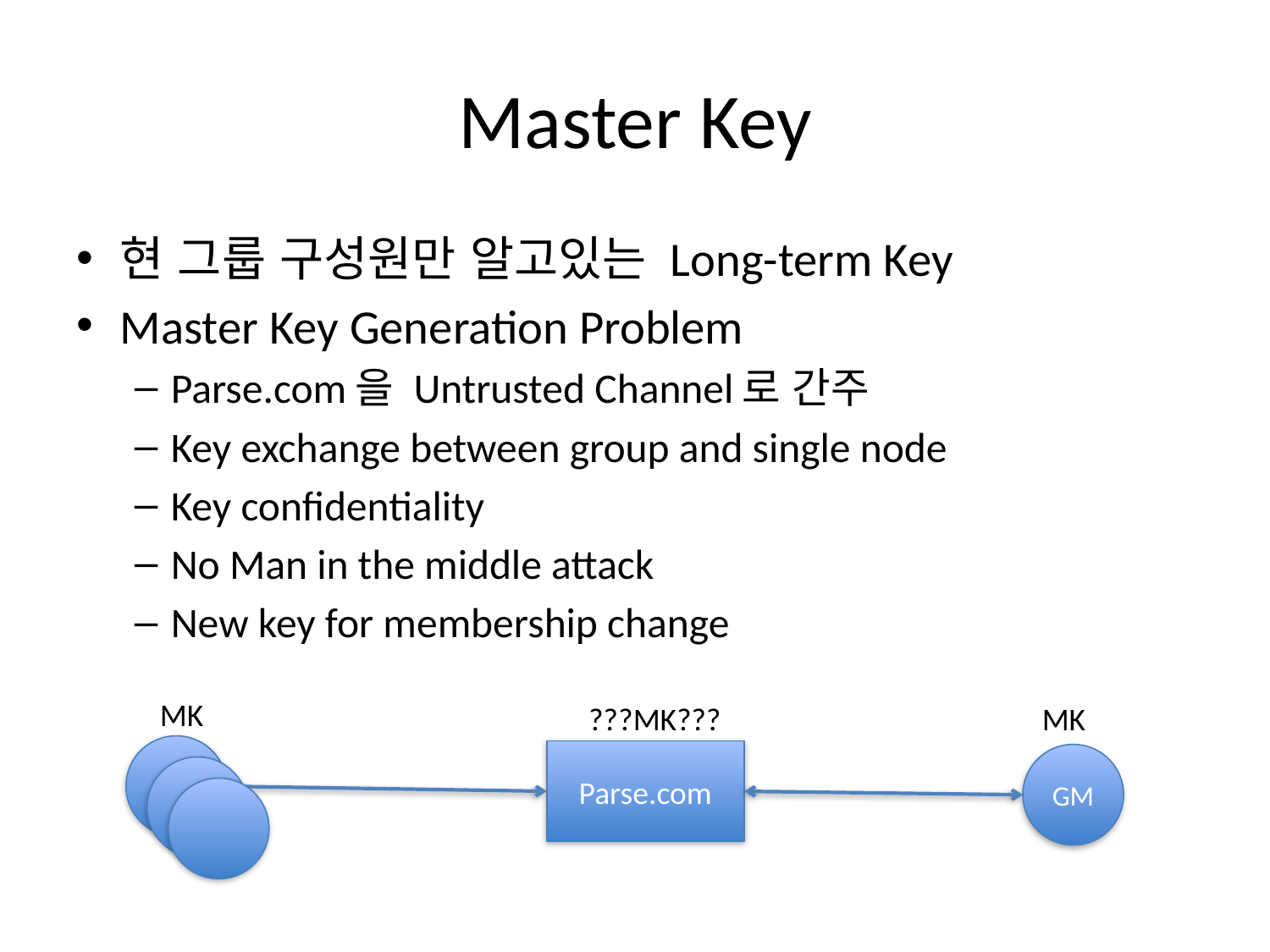

# Master Key
현 그룹 구성원만 알고있는 Long-term Key
Master Key Generation Problem
Parse.com을 Untrusted Channel로 간주
Key exchange between group and single node
Key confidentiality
No Man in the middle attack
New key for membership change

MK
???MK???
MK
GM
Parse.com
GM